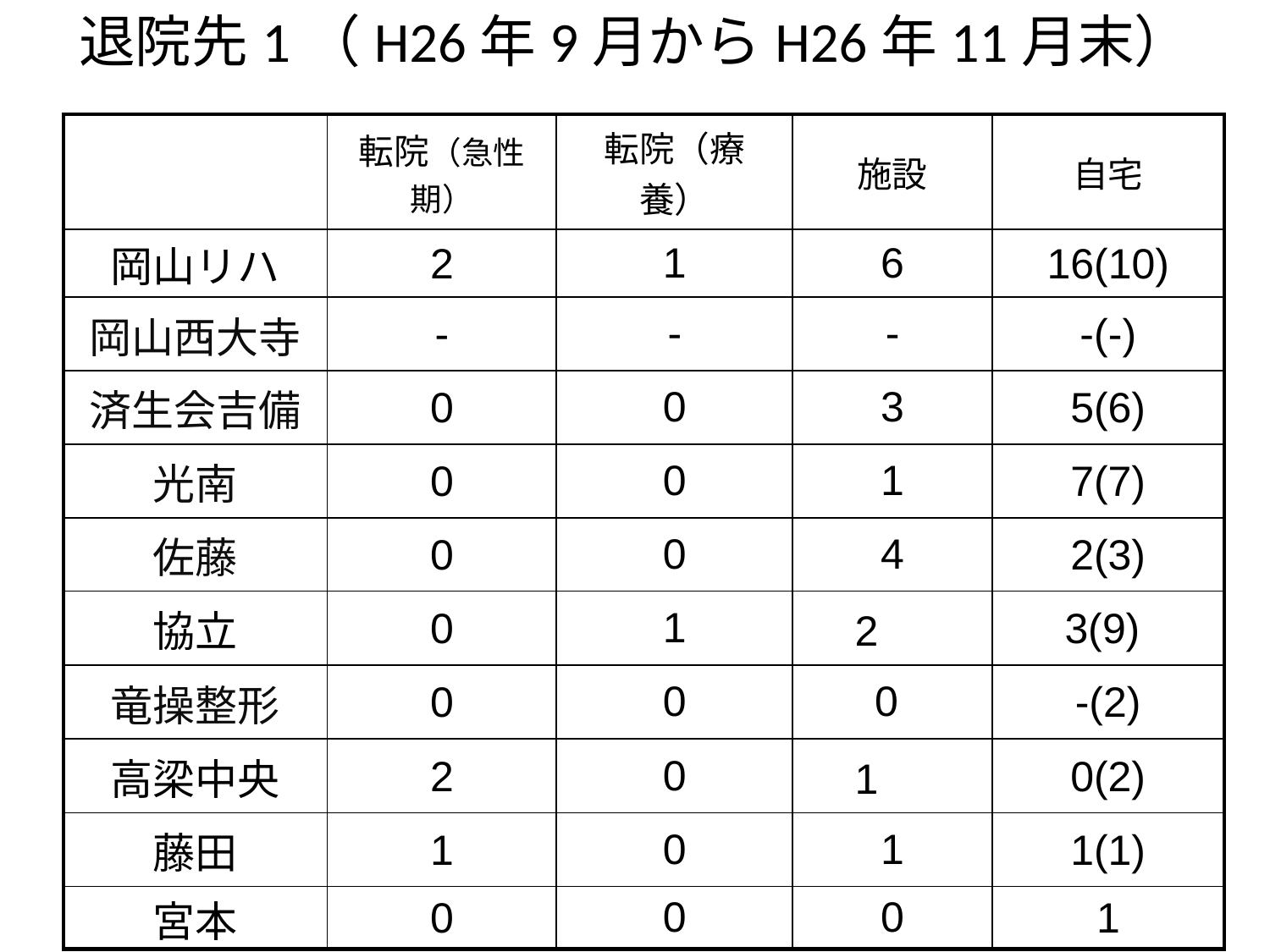

退院先1（H26年9月からH26年11月末）
|  | 転院（急性期） | 転院（療養） | 施設 | 自宅 |
| --- | --- | --- | --- | --- |
| 岡山リハ | 2 | 1 | 6 | 16(10) |
| 岡山西大寺 | - | - | - | -(-) |
| 済生会吉備 | 0 | 0 | 3 | 5(6) |
| 光南 | 0 | 0 | 1 | 7(7) |
| 佐藤 | 0 | 0 | 4 | 2(3) |
| 協立 | 0 | 1 | 2 | 3(9) |
| 竜操整形 | 0 | 0 | 0 | -(2) |
| 高梁中央 | 2 | 0 | 1 | 0(2) |
| 藤田 | 1 | 0 | 1 | 1(1) |
| 宮本 | 0 | 0 | 0 | 1 |